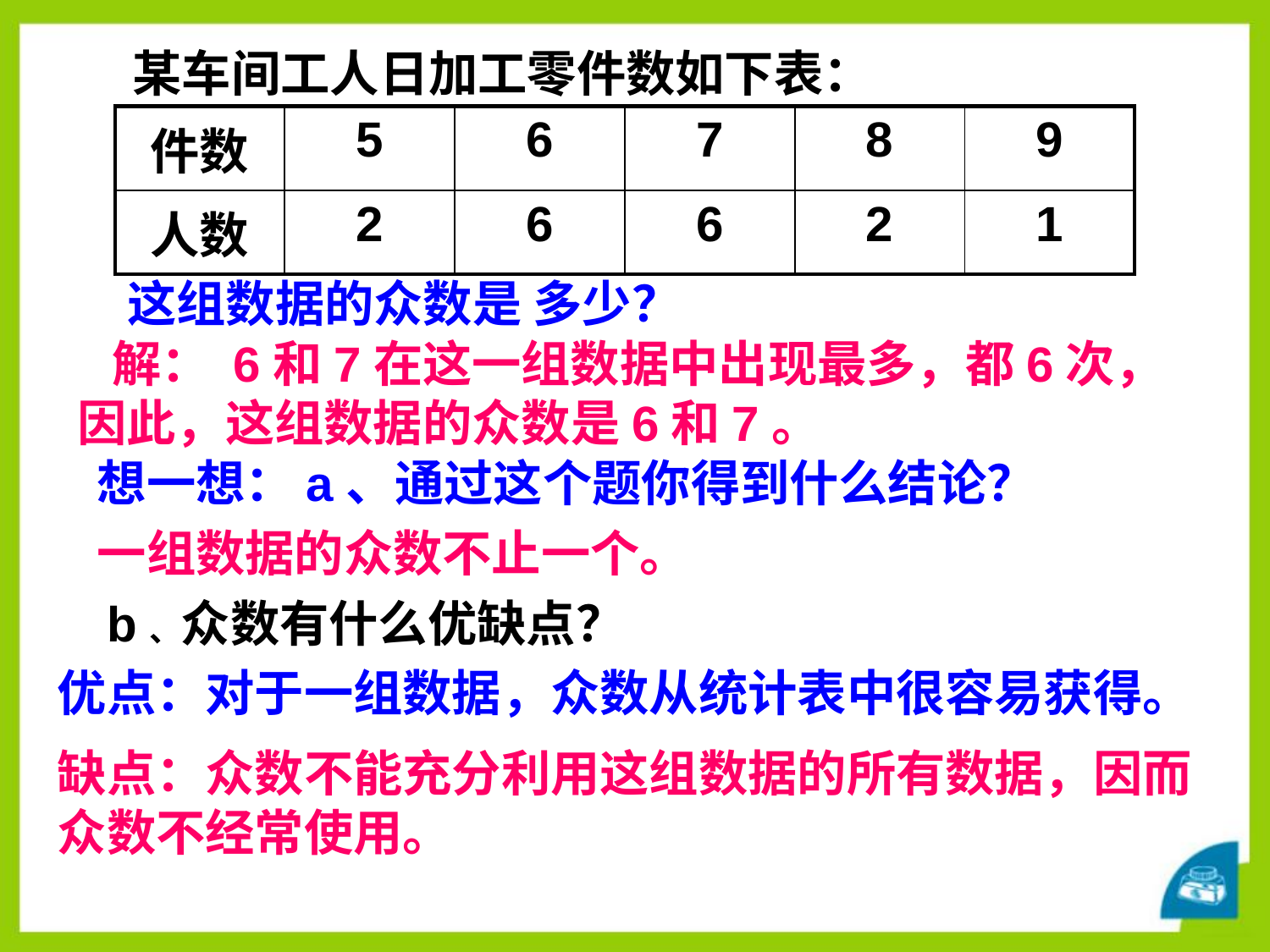

某车间工人日加工零件数如下表：
| 件数 | 5 | 6 | 7 | 8 | 9 |
| --- | --- | --- | --- | --- | --- |
| 人数 | 2 | 6 | 6 | 2 | 1 |
这组数据的众数是 多少？
  解： 6和7在这一组数据中出现最多，都6次，因此，这组数据的众数是6和7。
想一想：a、通过这个题你得到什么结论？
一组数据的众数不止一个。
b、众数有什么优缺点？
优点：对于一组数据，众数从统计表中很容易获得。
缺点：众数不能充分利用这组数据的所有数据，因而众数不经常使用。